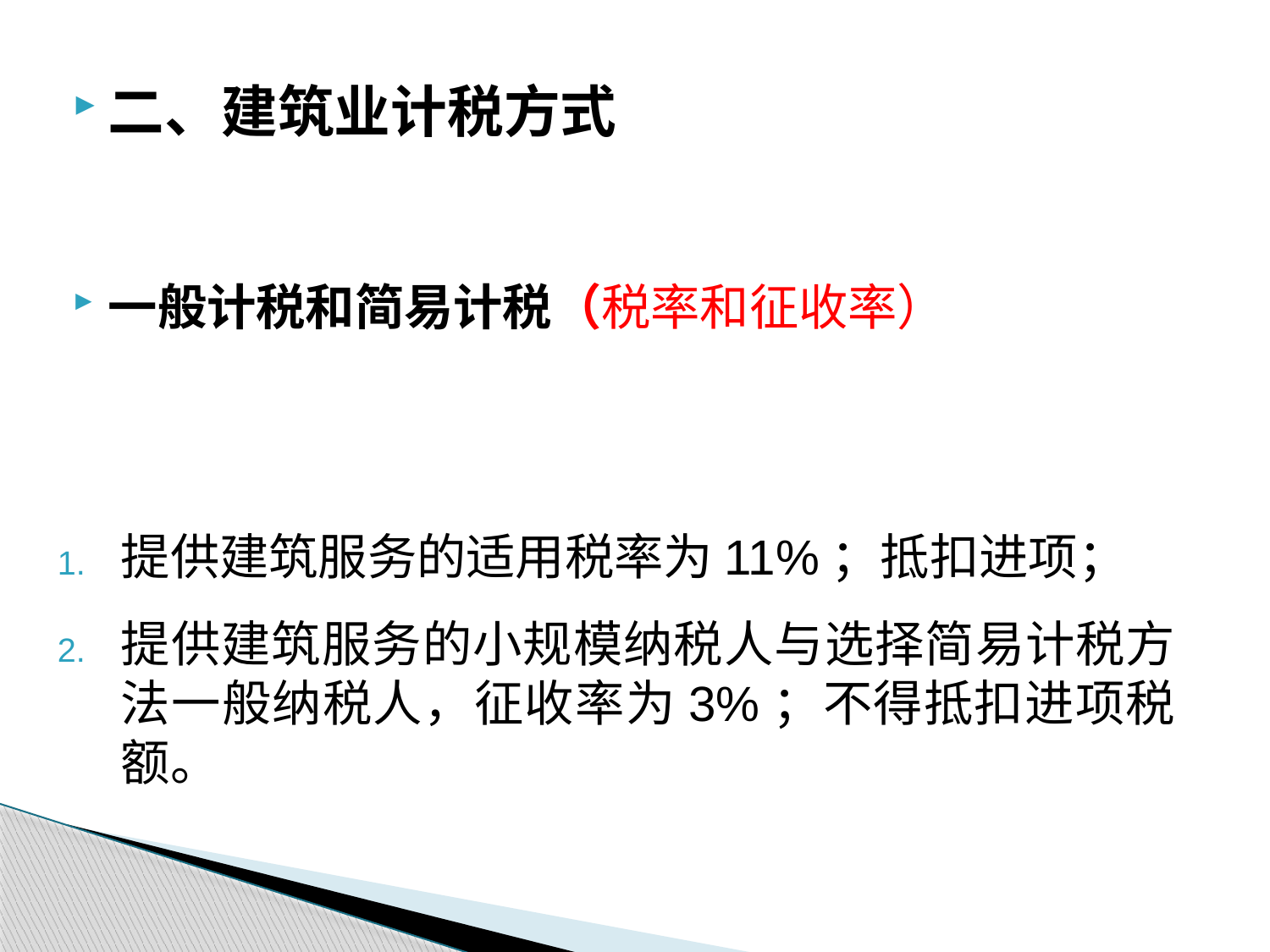

二、建筑业计税方式

一般计税和简易计税（税率和征收率）

提供建筑服务的适用税率为11%；抵扣进项；
提供建筑服务的小规模纳税人与选择简易计税方法一般纳税人，征收率为3%；不得抵扣进项税额。